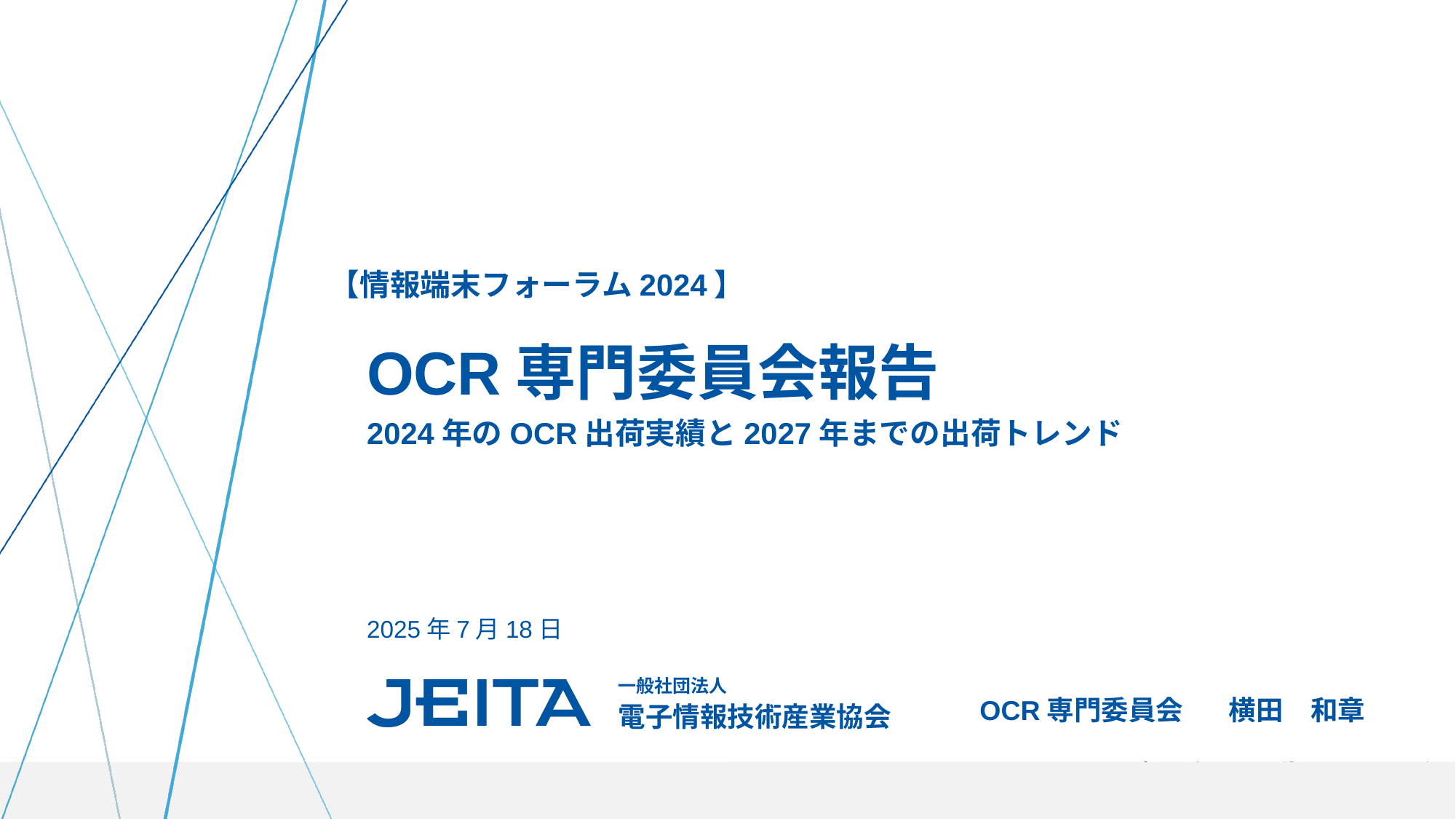

【情報端末フォーラム2024】
# OCR専門委員会報告
2024年のOCR出荷実績と2027年までの出荷トレンド
2025年7月18日
OCR専門委員会   　横田　和章